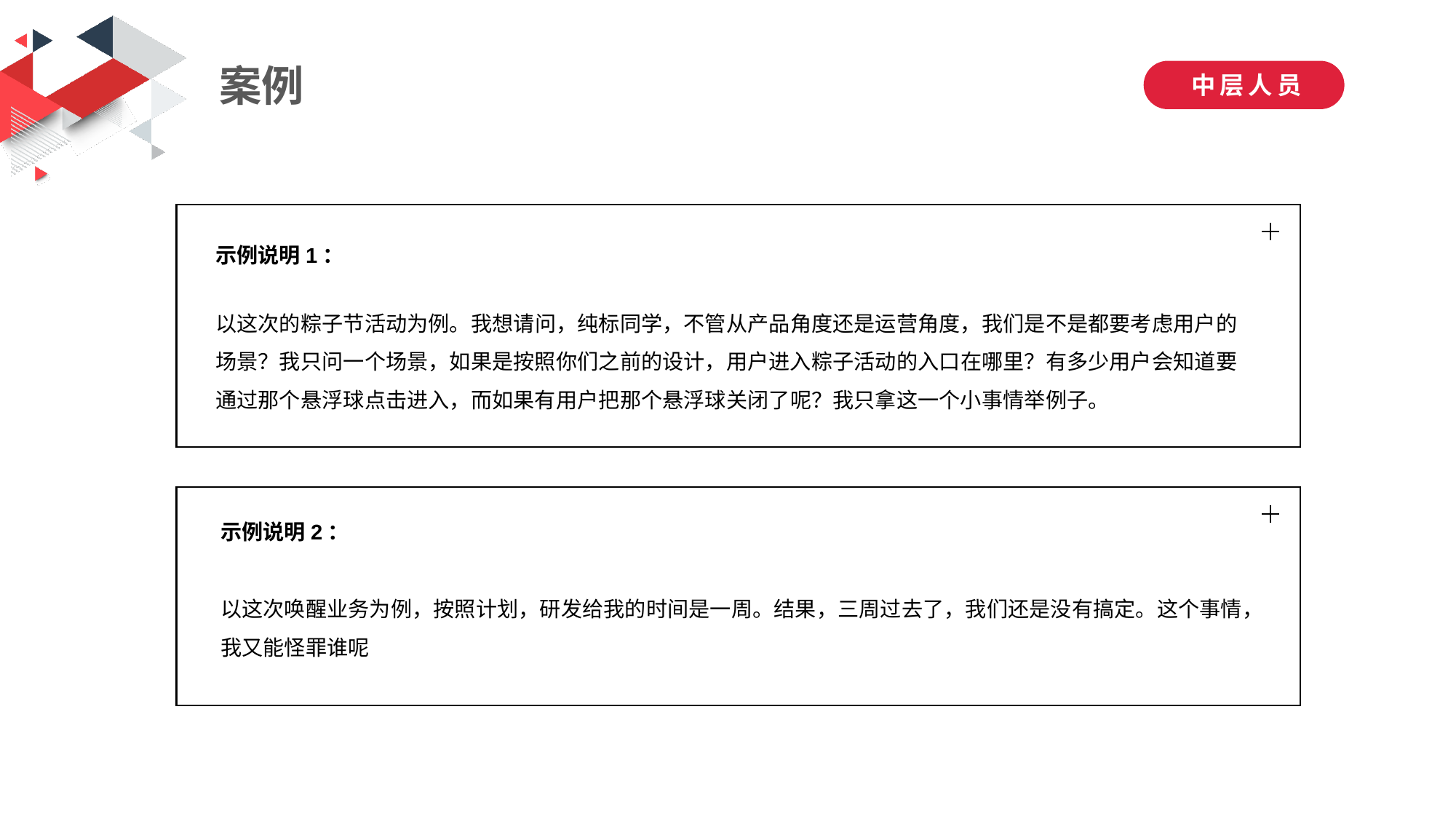

案例

中层人员

示例说明1：

以这次的粽子节活动为例。我想请问，纯标同学，不管从产品角度还是运营角度，我们是不是都要考虑用户的场景？我只问一个场景，如果是按照你们之前的设计，用户进入粽子活动的入口在哪里？有多少用户会知道要通过那个悬浮球点击进入，而如果有用户把那个悬浮球关闭了呢？我只拿这一个小事情举例子。

示例说明2：

以这次唤醒业务为例，按照计划，研发给我的时间是一周。结果，三周过去了，我们还是没有搞定。这个事情，我又能怪罪谁呢